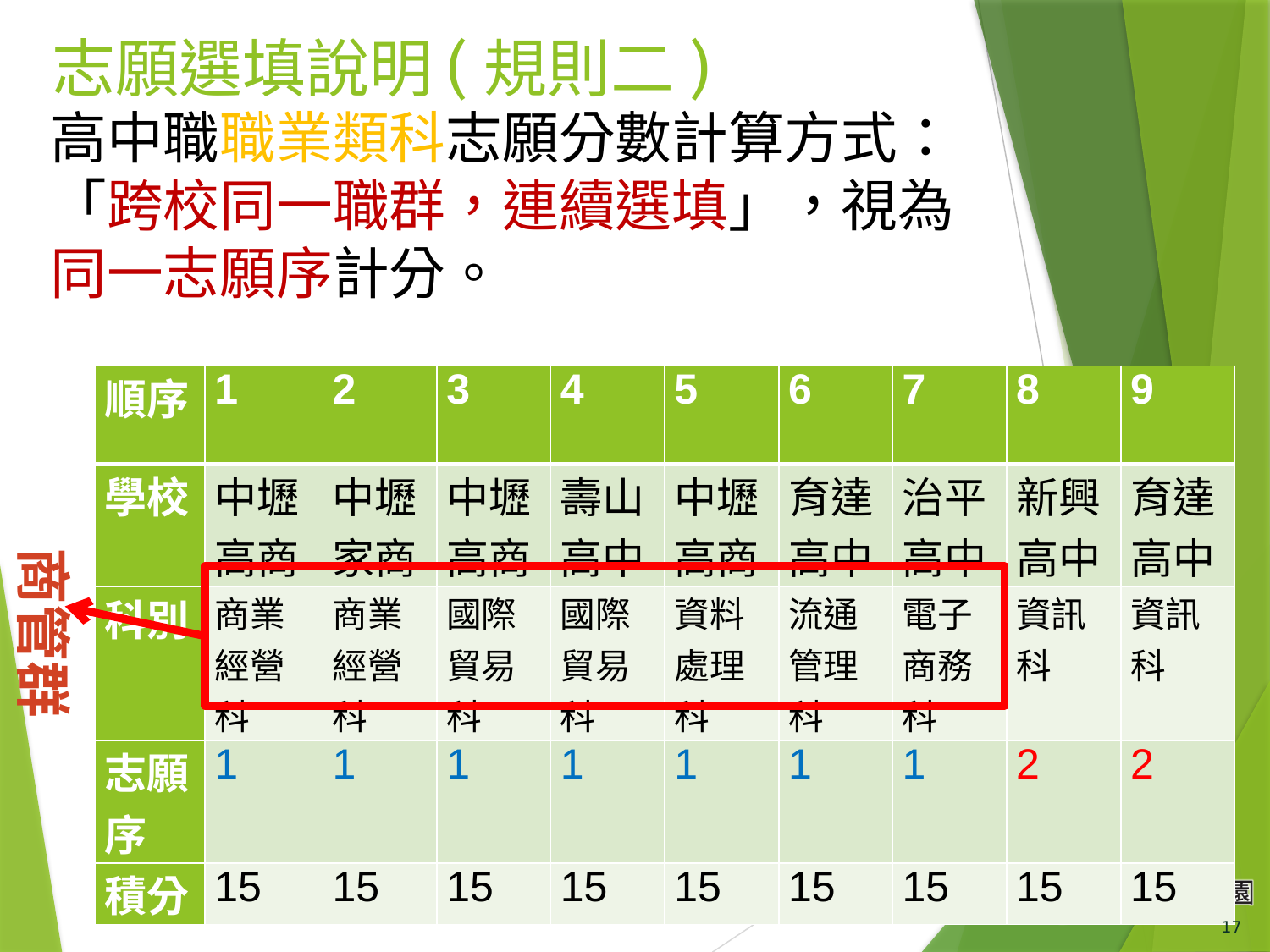

# 志願選填說明(規則二)
高中職職業類科志願分數計算方式：「跨校同一職群，連續選填」，視為同一志願序計分。

| 順序 | 1 | 2 | 3 | 4 | 5 | 6 | 7 | 8 | 9 |
| --- | --- | --- | --- | --- | --- | --- | --- | --- | --- |
| 學校 | 中壢高商 | 中壢家商 | 中壢高商 | 壽山高中 | 中壢高商 | 育達高中 | 治平高中 | 新興高中 | 育達高中 |
| 科別 | 商業經營科 | 商業經營科 | 國際貿易科 | 國際貿易科 | 資料處理科 | 流通管理科 | 電子商務科 | 資訊科 | 資訊科 |
| 志願序 | 1 | 1 | 1 | 1 | 1 | 1 | 1 | 2 | 2 |
| 積分 | 15 | 15 | 15 | 15 | 15 | 15 | 15 | 15 | 15 |
商管群

17